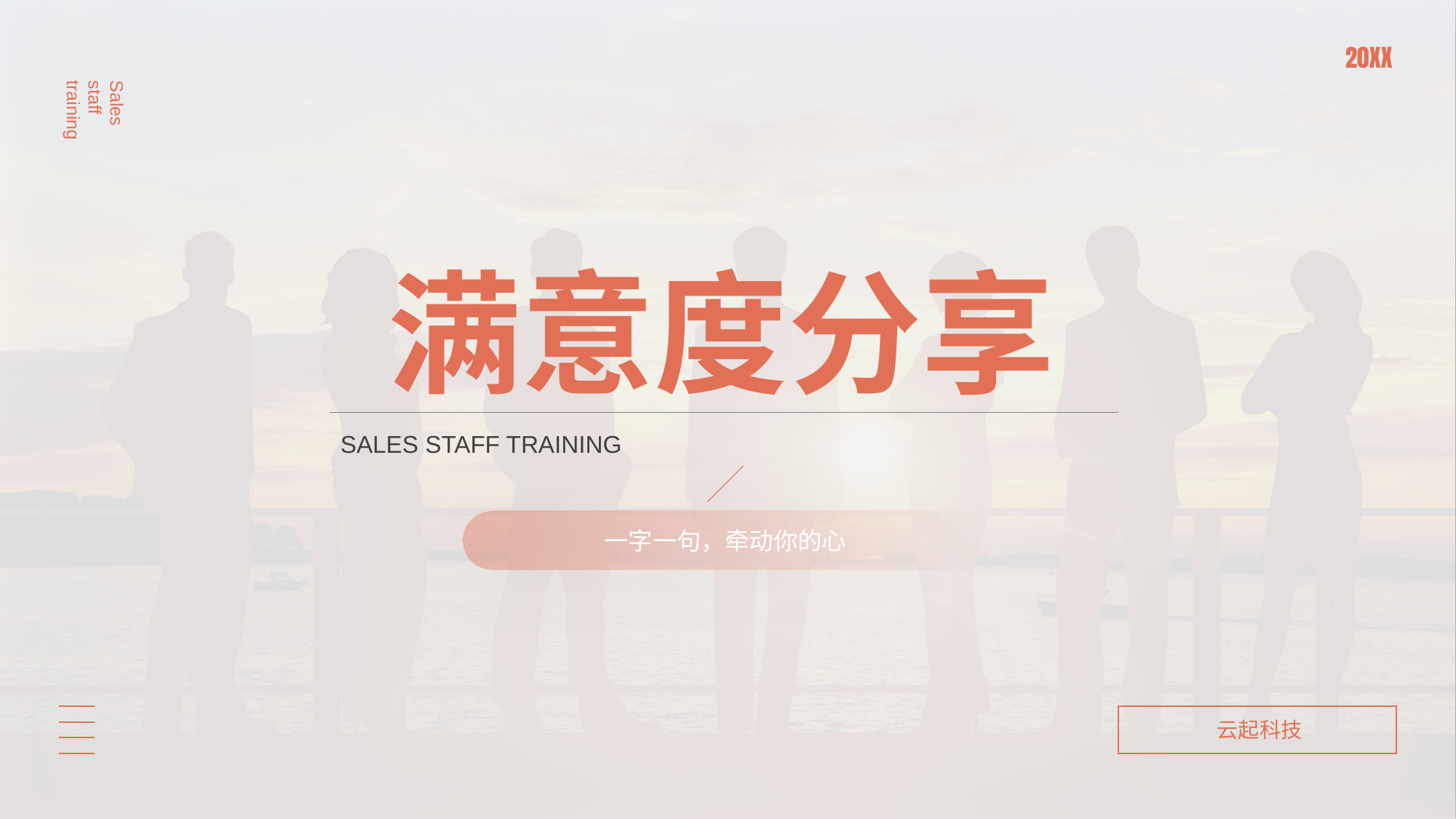

20XX
Sales staff training

满意度分享
SALES STAFF TRAINING

一字一句，牵动你的心

云起科技